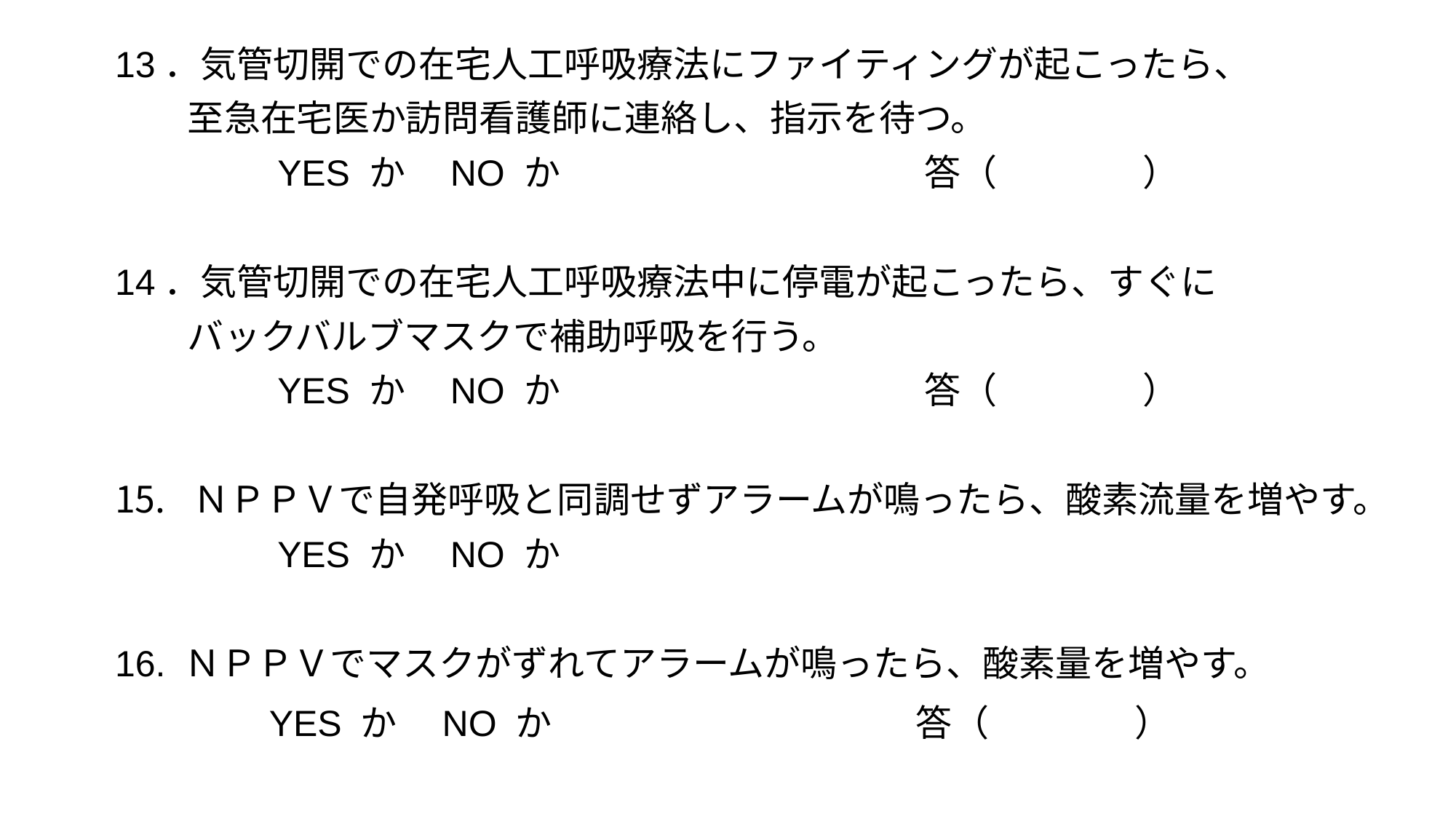

13．気管切開での在宅人工呼吸療法にファイティングが起こったら、
　　至急在宅医か訪問看護師に連絡し、指示を待つ。
　　　　 YES か　NO か　　　　　　　　　　答（　　　　）

14．気管切開での在宅人工呼吸療法中に停電が起こったら、すぐに
　　バックバルブマスクで補助呼吸を行う。
　　　　 YES か　NO か　　　　　　　　　　答（　　　　）

 ＮＰＰＶで自発呼吸と同調せずアラームが鳴ったら、酸素流量を増やす。
　　　　 YES か　NO か

16. ＮＰＰＶでマスクがずれてアラームが鳴ったら、酸素量を増やす。
　　　　YES か　NO か　　　　　　　　　　答（　　　　）